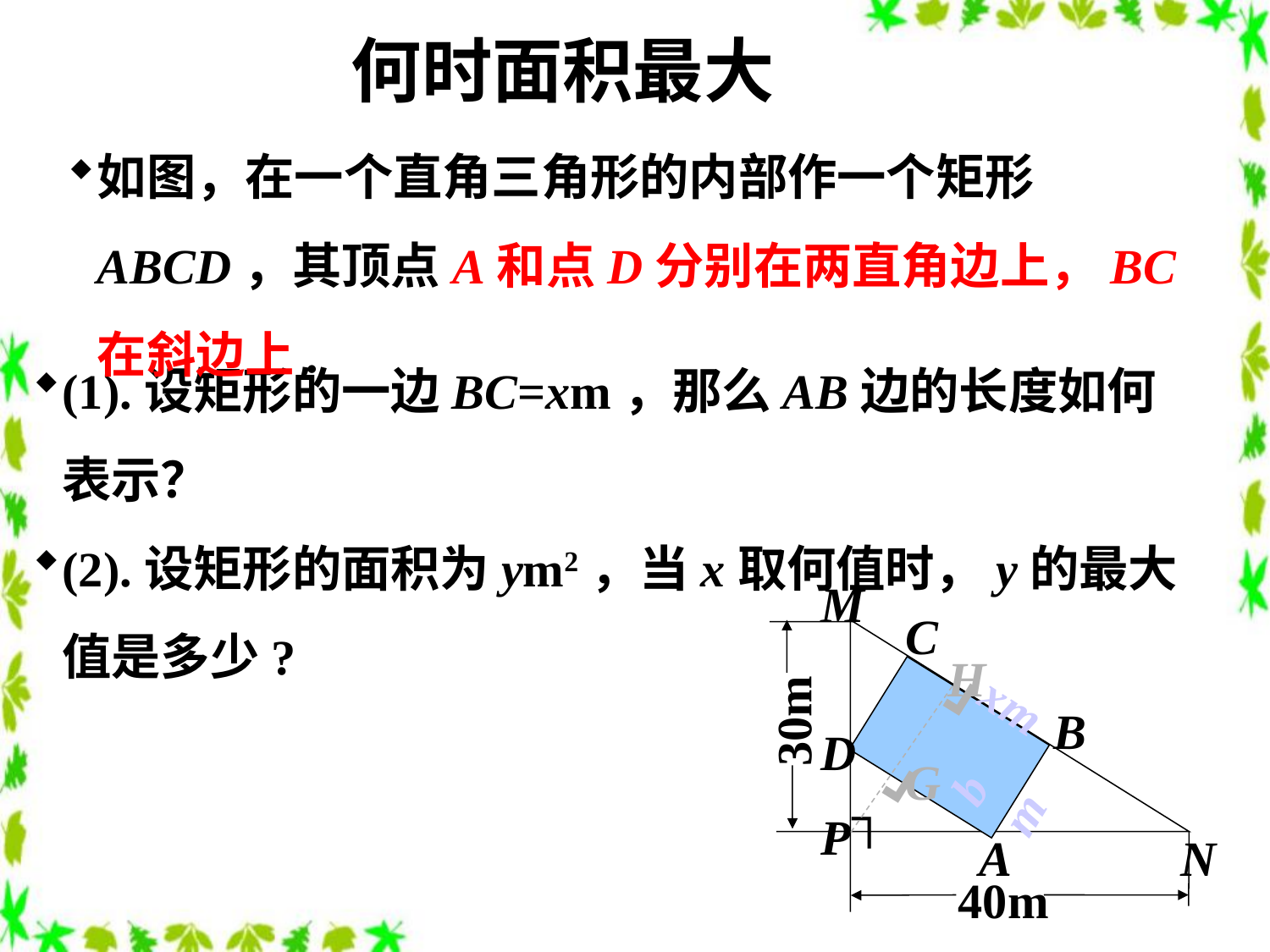

何时面积最大
如图，在一个直角三角形的内部作一个矩形ABCD，其顶点A和点D分别在两直角边上，BC在斜边上.
(1).设矩形的一边BC=xm，那么AB边的长度如何表示？
(2).设矩形的面积为ym2，当x取何值时，y的最大值是多少?
M
C

B
D
┐
P
A
N

30m

H
┛

G
┛
xm
bm

40m